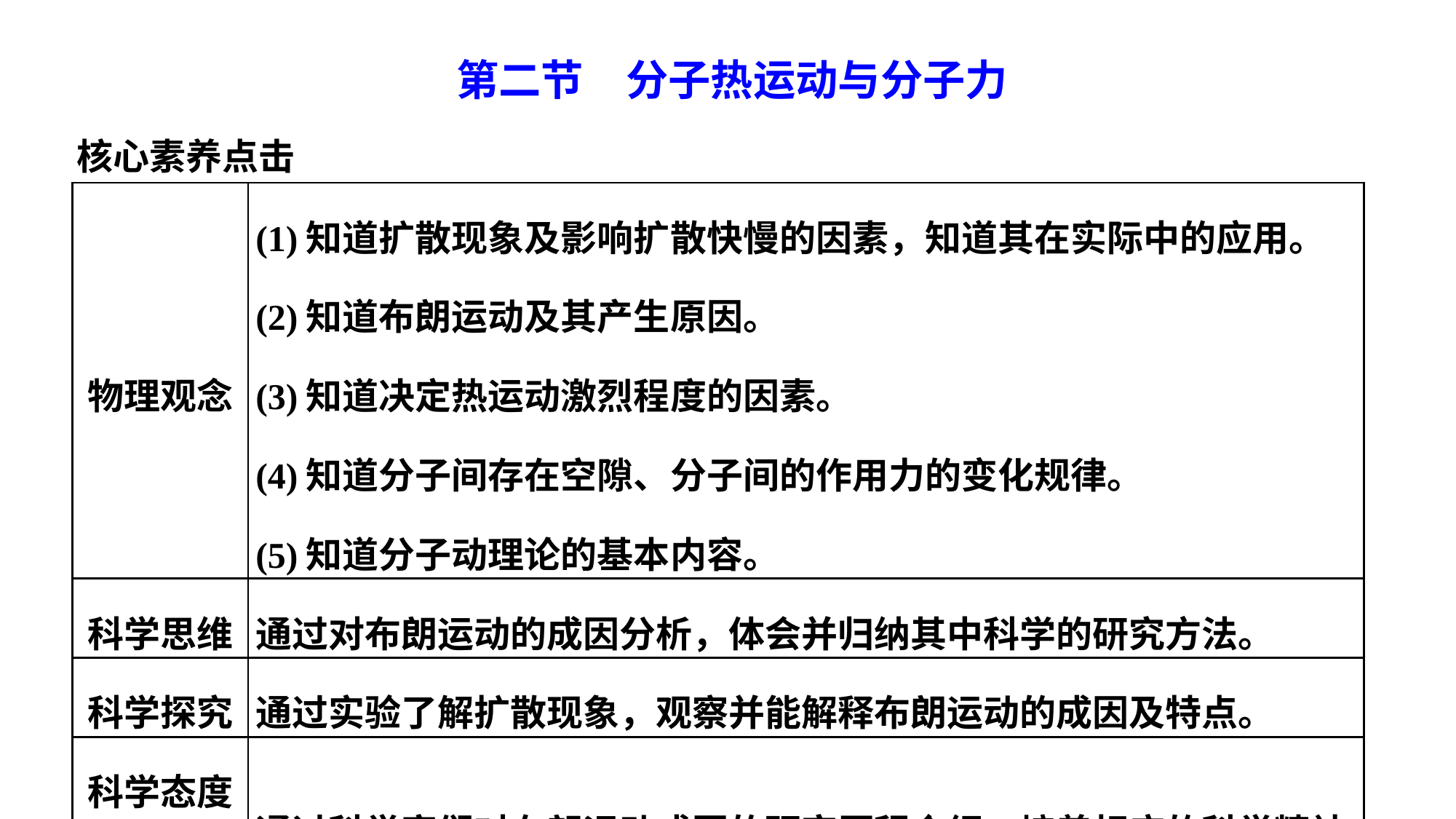

第二节　分子热运动与分子力
核心素养点击

| 物理观念 | (1)知道扩散现象及影响扩散快慢的因素，知道其在实际中的应用。 (2)知道布朗运动及其产生原因。 (3)知道决定热运动激烈程度的因素。 (4)知道分子间存在空隙、分子间的作用力的变化规律。 (5)知道分子动理论的基本内容。 |
| --- | --- |
| 科学思维 | 通过对布朗运动的成因分析，体会并归纳其中科学的研究方法。 |
| 科学探究 | 通过实验了解扩散现象，观察并能解释布朗运动的成因及特点。 |
| 科学态度与责任 | 通过科学家们对布朗运动成因的研究历程介绍，培养相应的科学精神。 |